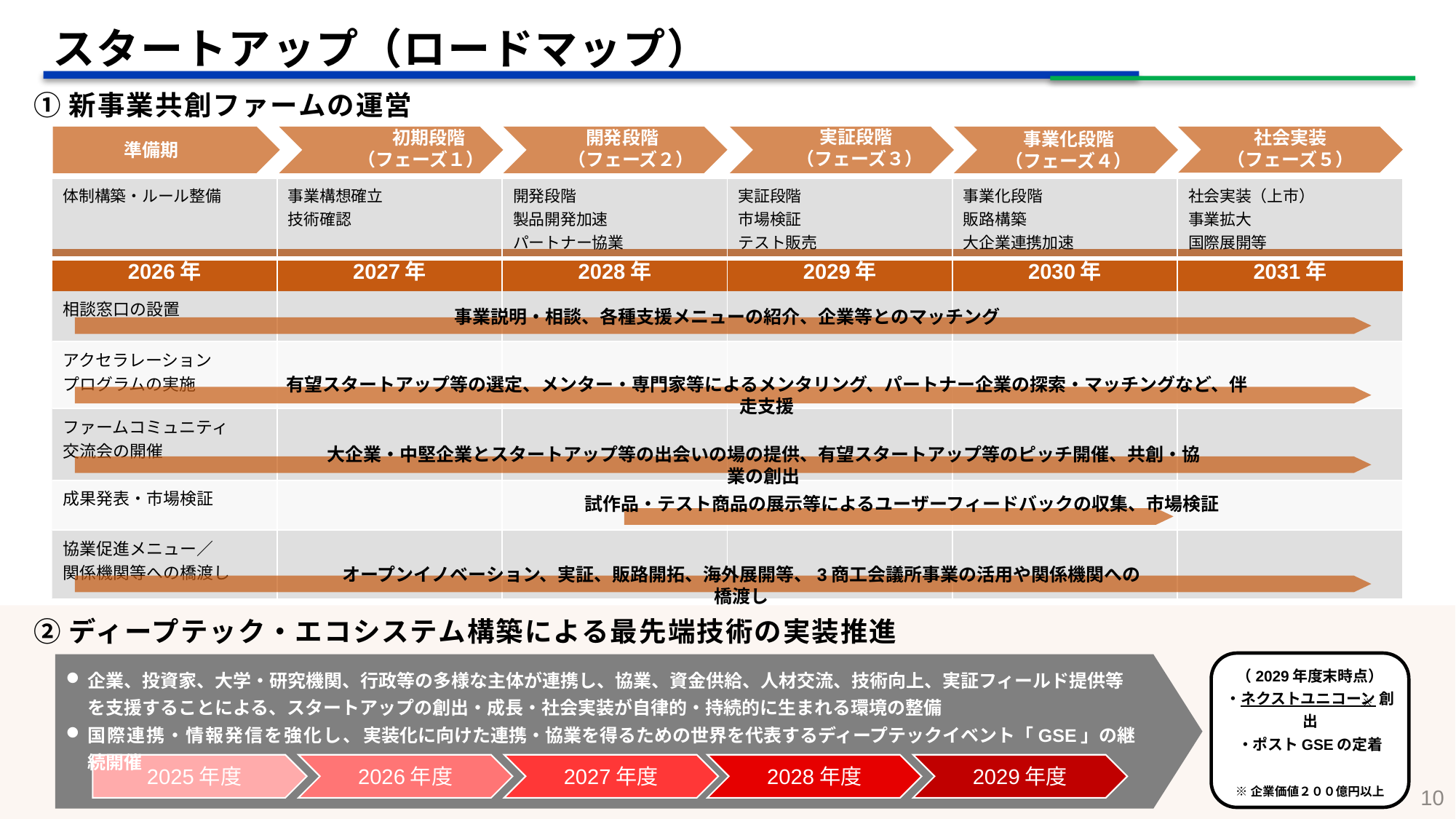

スタートアップ（ロードマップ）
①新事業共創ファームの運営
　　実証段階
  （フェーズ３）
　　　　　　初期段階
　　　   （フェーズ１）
社会実装
（フェーズ５）

　開発段階
（フェーズ２）
事業化段階
（フェーズ４）
　準備期

| 体制構築・ルール整備 | 事業構想確立 技術確認 | 開発段階 製品開発加速 パートナー協業 | 実証段階 市場検証 テスト販売 | 事業化段階 販路構築 大企業連携加速 | 社会実装（上市） 事業拡大 国際展開等 |
| --- | --- | --- | --- | --- | --- |
| 2026年 | 2027年 | 2028年 | 2029年 | 2030年 | 2031年 |
| --- | --- | --- | --- | --- | --- |
| 相談窓口の設置 |  |  |  |  |  |
| アクセラレーション プログラムの実施 |  |  |  |  |  |
| ファームコミュニティ 交流会の開催 |  |  |  |  |  |
| 成果発表・市場検証 |  |  |  |  |  |
| 協業促進メニュー／ 関係機関等への橋渡し |  |  |  |  |  |
事業説明・相談、各種支援メニューの紹介、企業等とのマッチング

有望スタートアップ等の選定、メンター・専門家等によるメンタリング、パートナー企業の探索・マッチングなど、伴走支援

大企業・中堅企業とスタートアップ等の出会いの場の提供、有望スタートアップ等のピッチ開催、共創・協業の創出

試作品・テスト商品の展示等によるユーザーフィードバックの収集、市場検証

オープンイノベーション、実証、販路開拓、海外展開等、3商工会議所事業の活用や関係機関への橋渡し

②ディープテック・エコシステム構築による最先端技術の実装推進
（2029年度末時点）
・ネクストユニコーン 創出
・ポストGSEの定着

※企業価値２００億円以上

企業、投資家、大学・研究機関、行政等の多様な主体が連携し、協業、資金供給、人材交流、技術向上、実証フィールド提供等を支援することによる、スタートアップの創出・成長・社会実装が自律的・持続的に生まれる環境の整備
国際連携・情報発信を強化し、実装化に向けた連携・協業を得るための世界を代表するディープテックイベント「GSE」の継続開催
※
2025年度
2026年度
2027年度
2028年度
2029年度